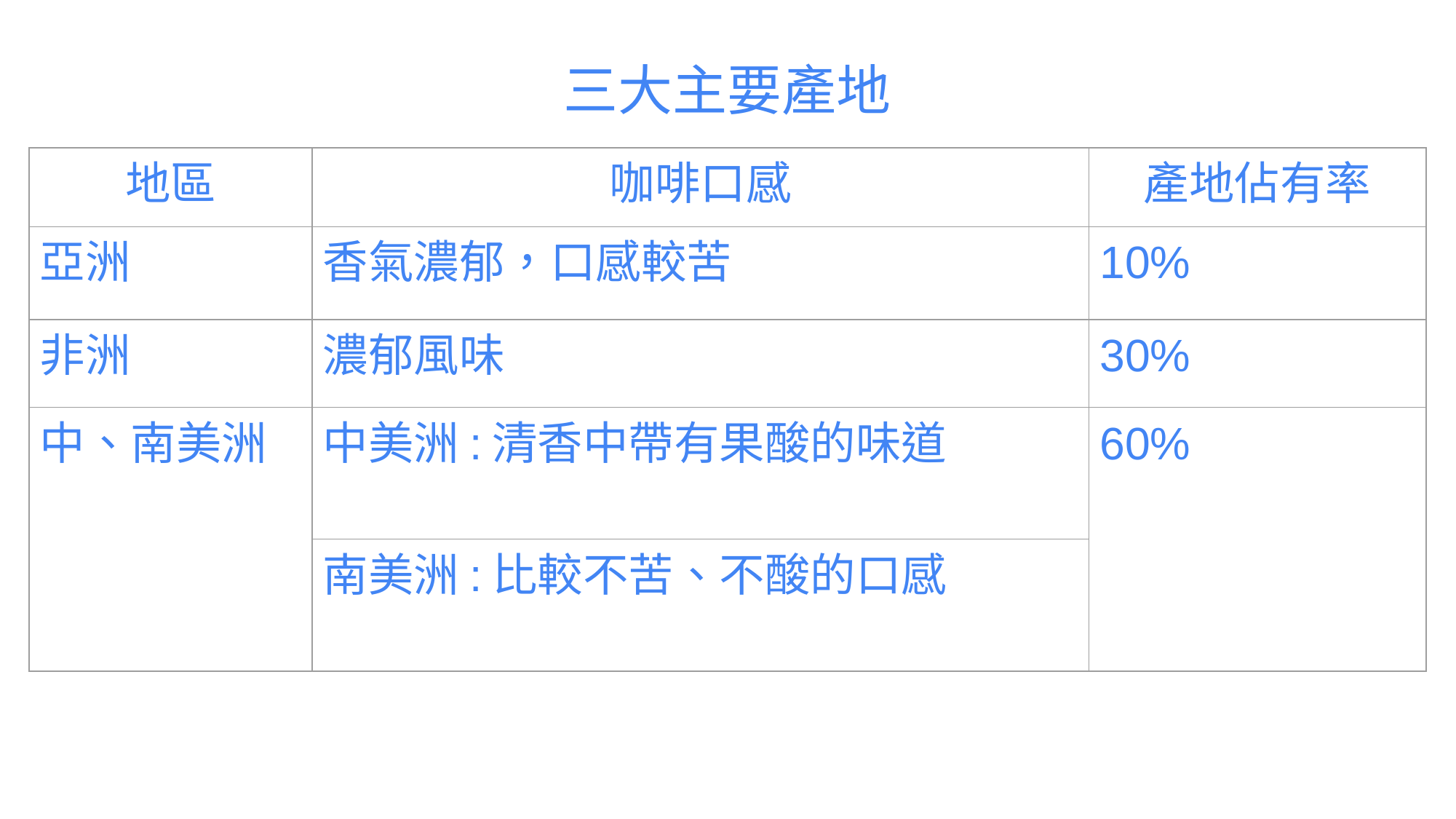

# 三大主要產地
| 地區 | 咖啡口感 | 產地佔有率 |
| --- | --- | --- |
| 亞洲 | 香氣濃郁，口感較苦 | 10% |
| 非洲 | 濃郁風味 | 30% |
| 中、南美洲 | 中美洲:清香中帶有果酸的味道 | 60% |
|  | 南美洲:比較不苦、不酸的口感 |  |